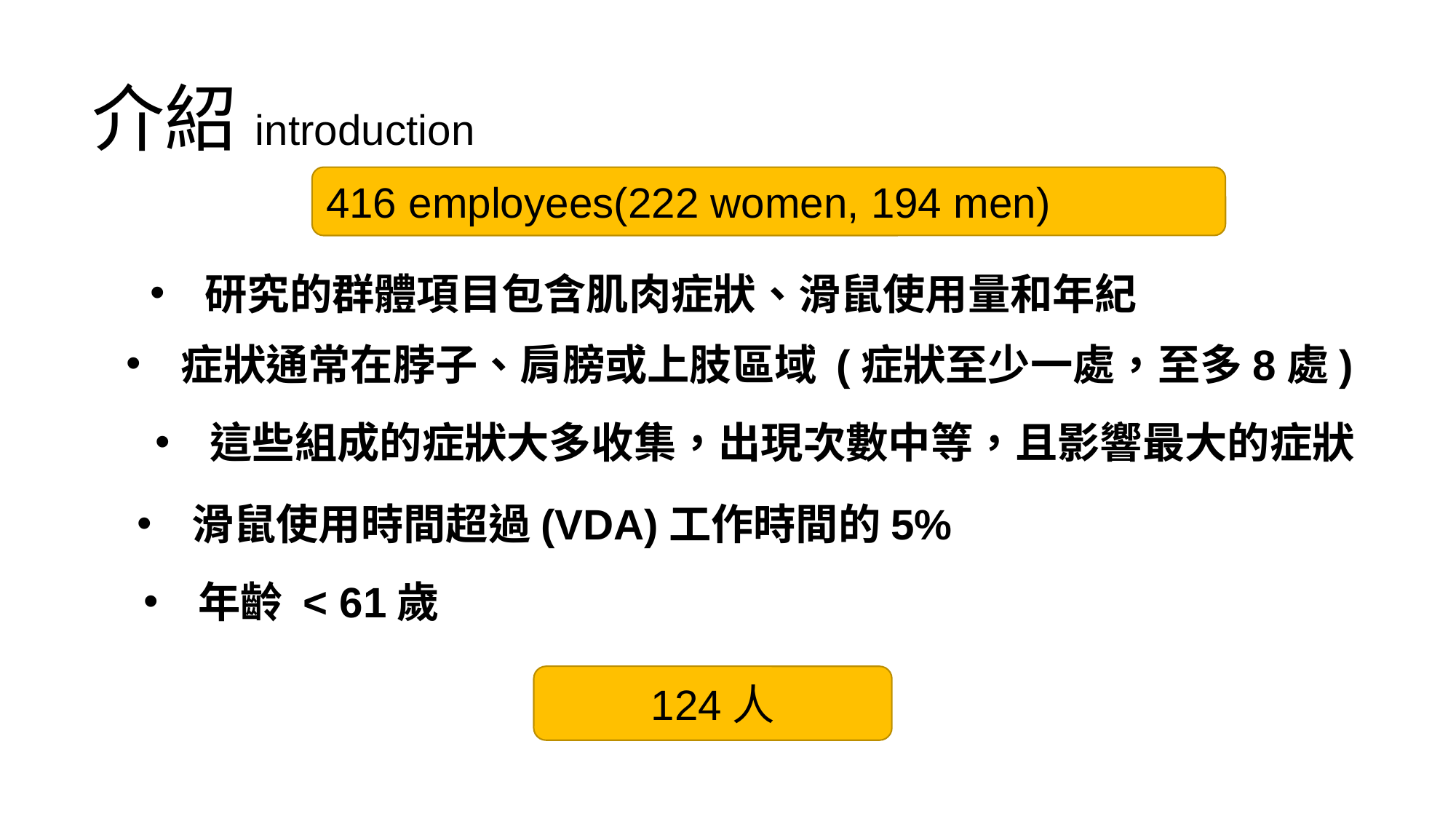

介紹introduction
416 employees(222 women, 194 men)
研究的群體項目包含肌肉症狀、滑鼠使用量和年紀
症狀通常在脖子、肩膀或上肢區域 (症狀至少一處，至多8處)
這些組成的症狀大多收集，出現次數中等，且影響最大的症狀
滑鼠使用時間超過(VDA)工作時間的5%
年齡 < 61歲
124人